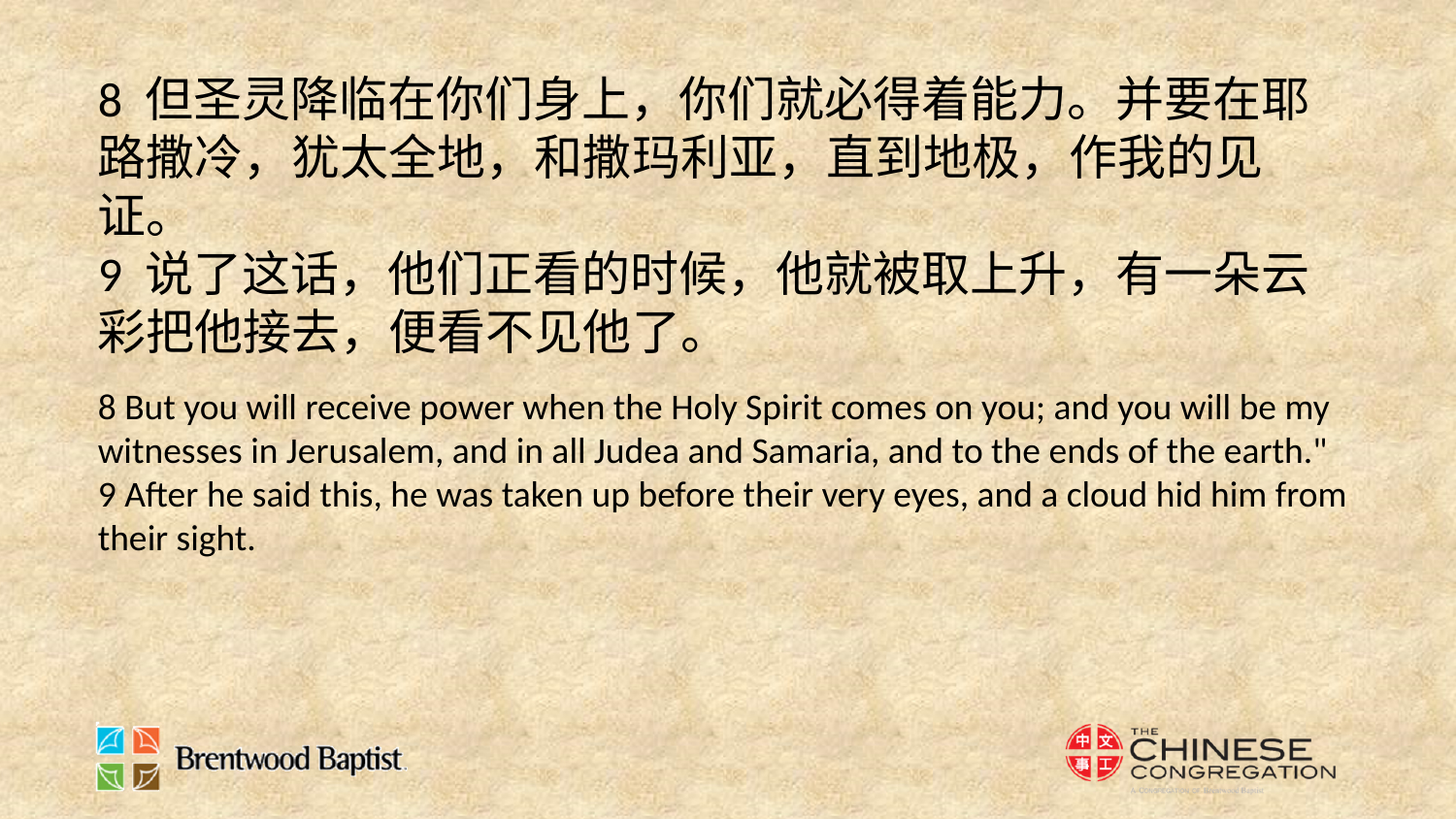

8 但圣灵降临在你们身上，你们就必得着能力。并要在耶路撒冷，犹太全地，和撒玛利亚，直到地极，作我的见证。
9 说了这话，他们正看的时候，他就被取上升，有一朵云彩把他接去，便看不见他了。

8 But you will receive power when the Holy Spirit comes on you; and you will be my witnesses in Jerusalem, and in all Judea and Samaria, and to the ends of the earth."
9 After he said this, he was taken up before their very eyes, and a cloud hid him from their sight.